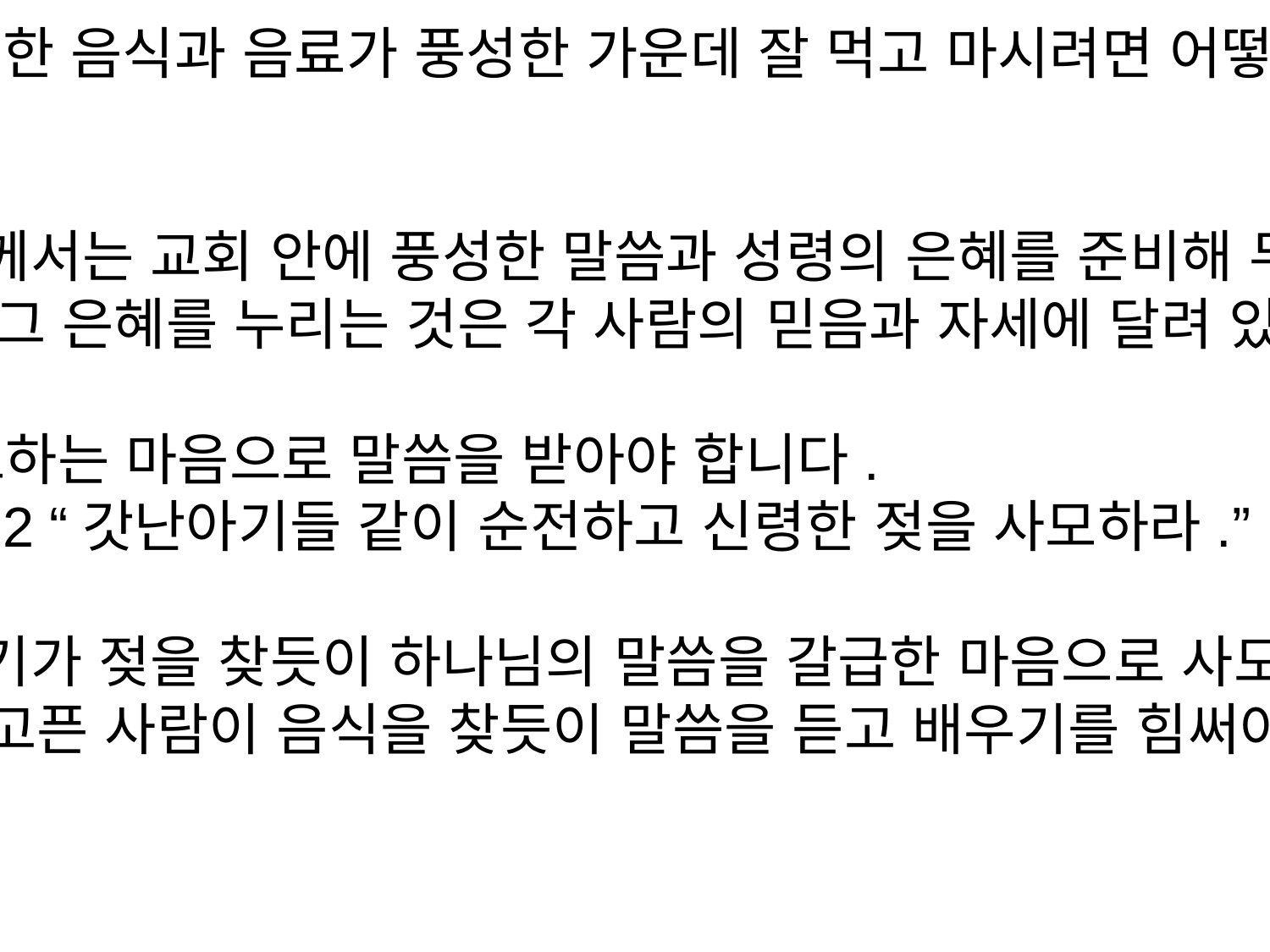

1. 신령한 음식과 음료가 풍성한 가운데 잘 먹고 마시려면 어떻게 해야 하나?

하나님께서는 교회 안에 풍성한 말씀과 성령의 은혜를 준비해 두셨다. 그러나 그 은혜를 누리는 것은 각 사람의 믿음과 자세에 달려 있다.

1) 사모하는 마음으로 말씀을 받아야 합니다.
벧전 2:2 “갓난아기들 같이 순전하고 신령한 젖을 사모하라.”

갓난아기가 젖을 찾듯이 하나님의 말씀을 갈급한 마음으로 사모해야 함. 배고픈 사람이 음식을 찾듯이 말씀을 듣고 배우기를 힘써야 함.

결론
신령한 음식과 음료를 풍성히 누리려면 사모하는 마음으로 듣고, 믿음으로 받아들이며, 순종으로 실천해야 합니다. 그럴 때 하나님께서 주시는 말씀과 성령의 은혜로 영혼이 건강하게 자라고 날마다 승리하는 삶을 살게 됩니다.